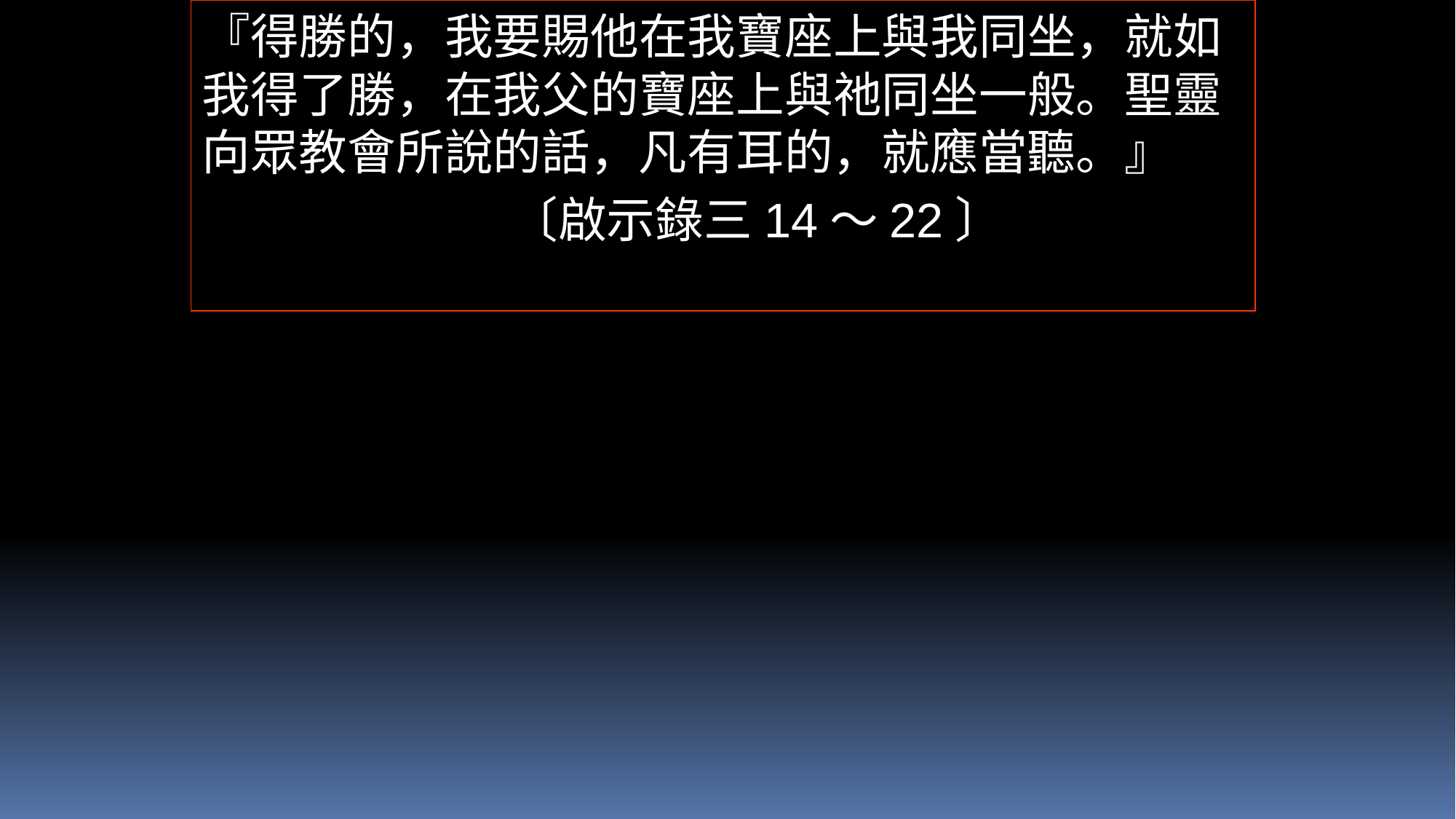

『得勝的，我要賜他在我寶座上與我同坐，就如我得了勝，在我父的寶座上與祂同坐一般。聖靈向眾教會所說的話，凡有耳的，就應當聽。』
                      〔啟示錄三14～22〕